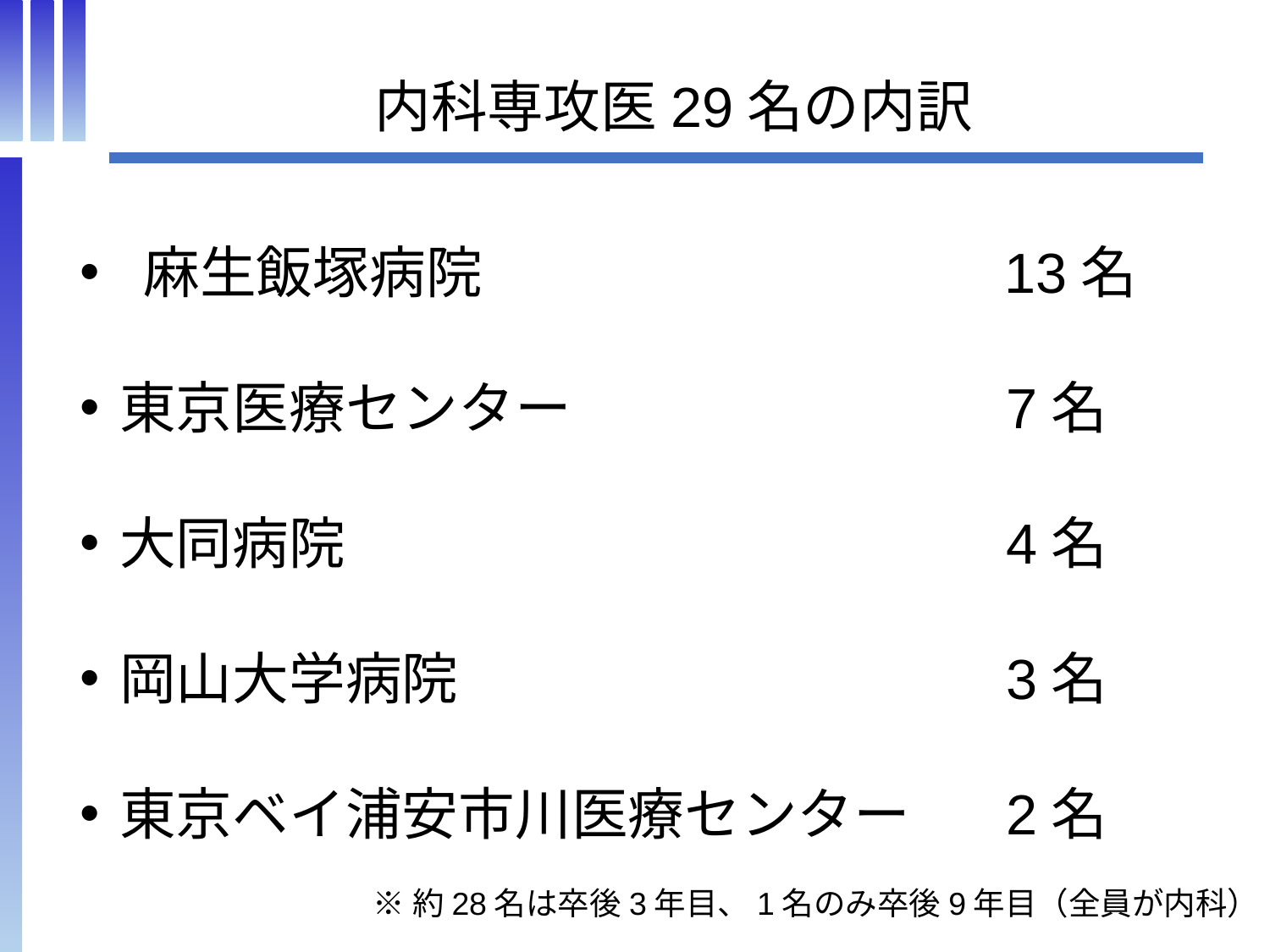

内科専攻医29名の内訳
麻生飯塚病院　　　　　　　　　13名
東京医療センター　　　　　　　  7名
大同病院　　　　　　　　　　　  4名
岡山大学病院　　　　　　　　　  3名
東京ベイ浦安市川医療センター　  2名
※約28名は卒後3年目、1名のみ卒後9年目（全員が内科）